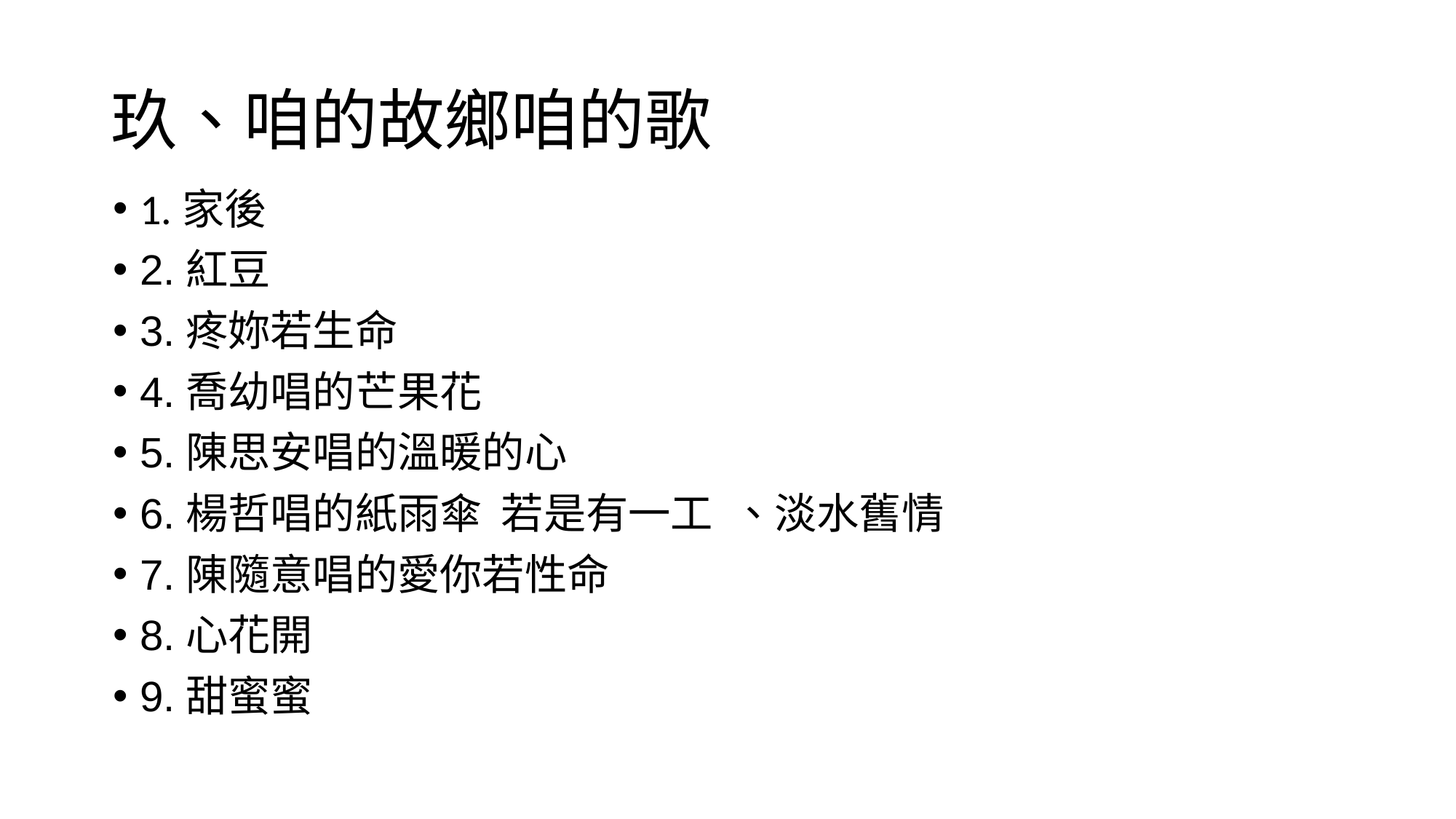

# 玖、咱的故鄉咱的歌
1.家後
2.紅豆
3.疼妳若生命
4.喬幼唱的芒果花
5.陳思安唱的溫暖的心
6.楊哲唱的紙雨傘  若是有一工  、淡水舊情
7.陳隨意唱的愛你若性命
8.心花開
9.甜蜜蜜